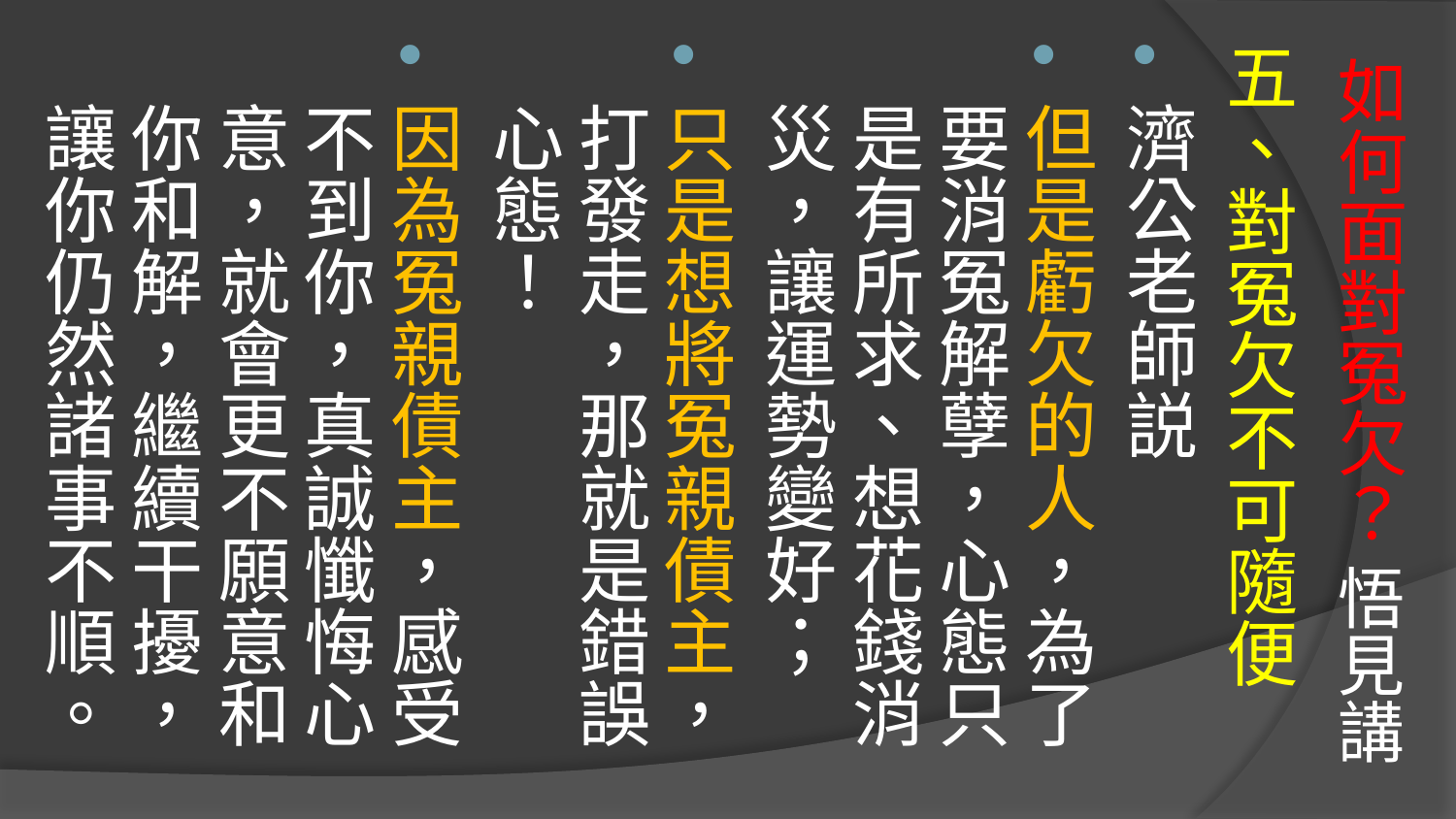

五、對冤欠不可隨便
濟公老師説
但是虧欠的人，為了要消冤解孽，心態只是有所求、想花錢消災，讓運勢變好；
只是想將冤親債主，打發走，那就是錯誤心態！
因為冤親債主，感受不到你，真誠懺悔心意，就會更不願意和你和解，繼續干擾，讓你仍然諸事不順。
# 如何面對冤欠？ 悟見講